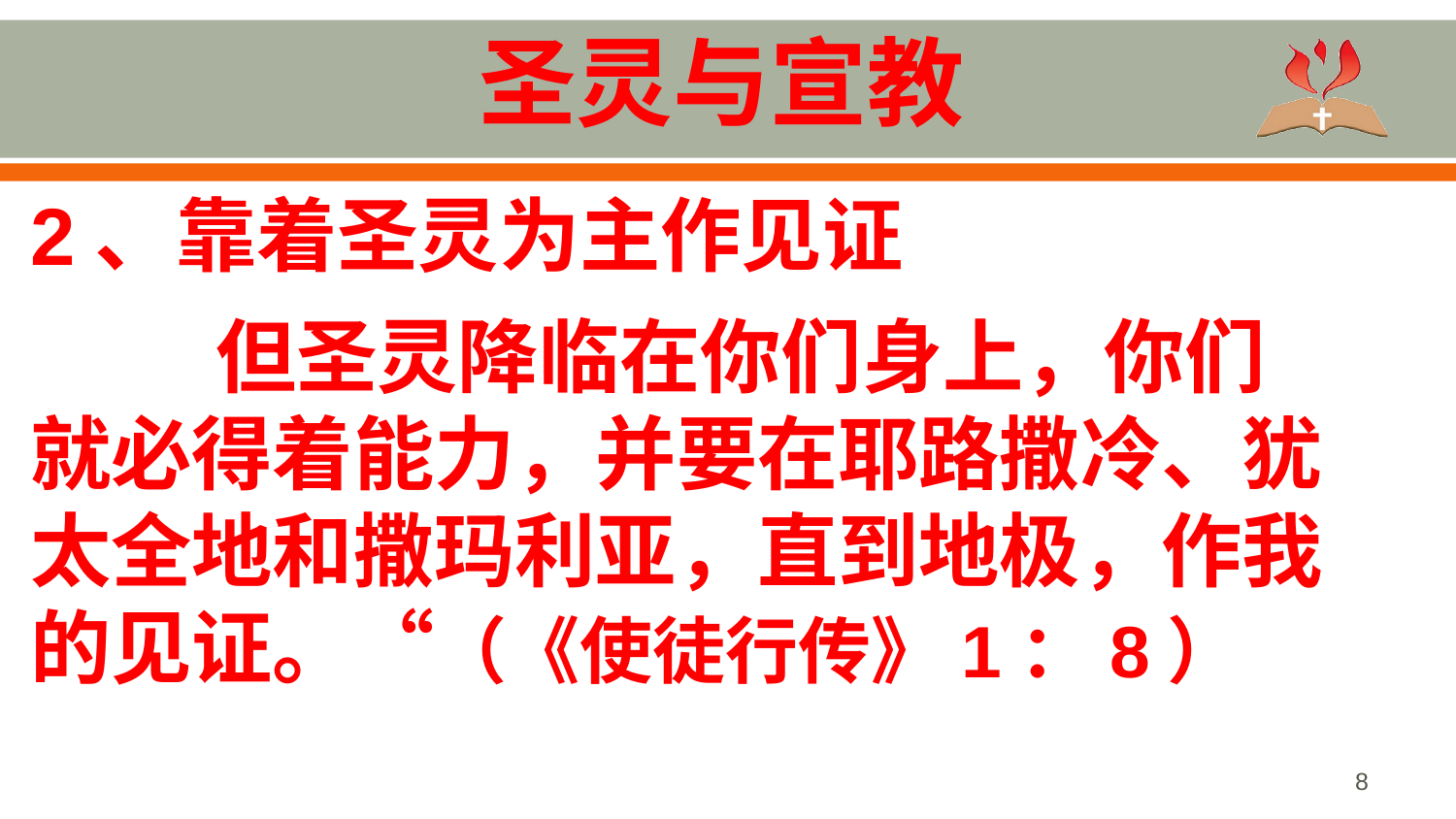

圣灵与宣教

2、	靠着圣灵为主作见证
         但圣灵降临在你们身上，你们就必得着能力，并要在耶路撒冷、犹太全地和撒玛利亚，直到地极，作我的见证。“（《使徒行传》1：8）

8